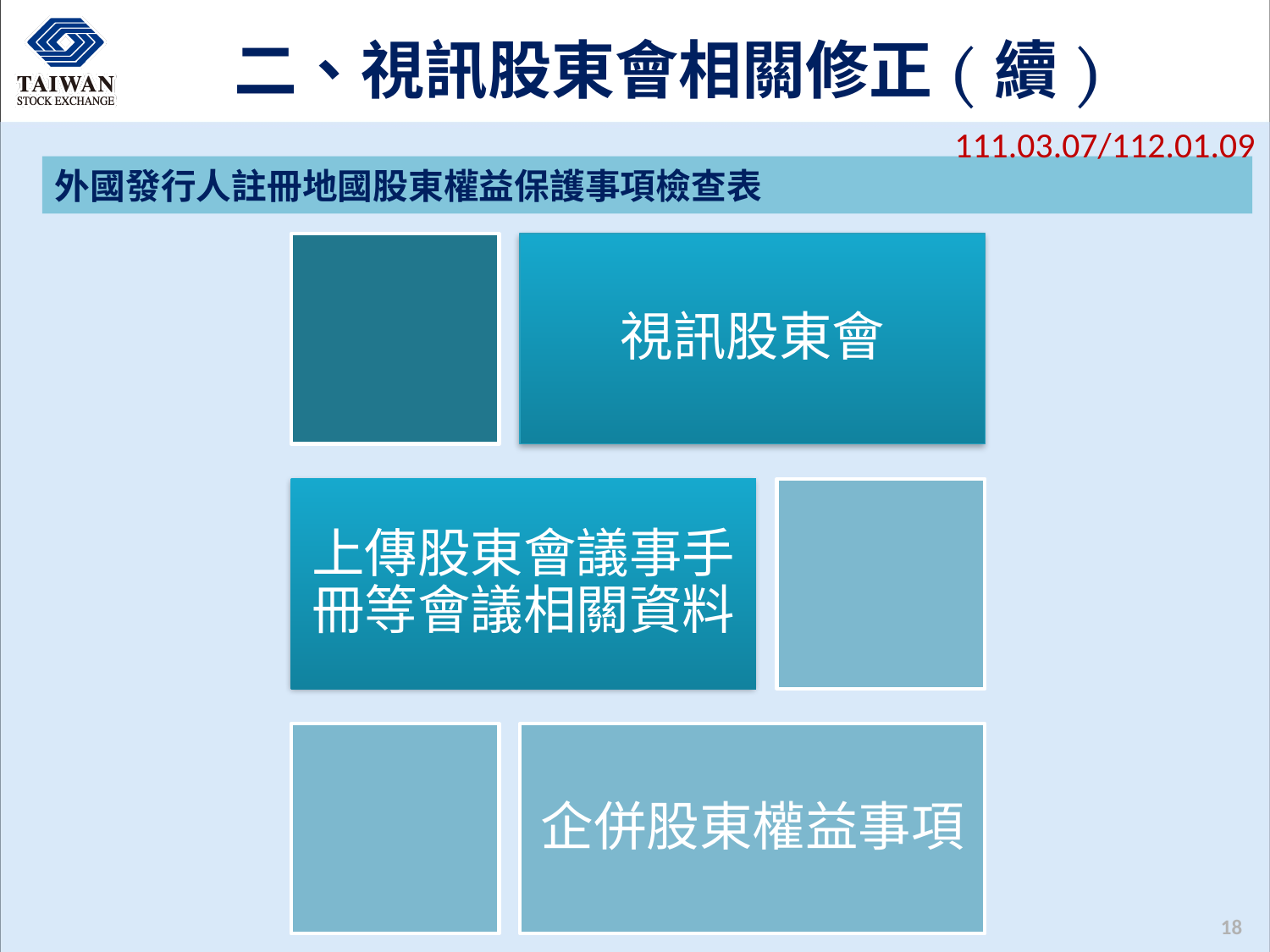

# 二、視訊股東會相關修正(續)
111.03.07/112.01.09
外國發行人註冊地國股東權益保護事項檢查表
視訊股東會
上傳股東會議事手冊等會議相關資料
企併股東權益事項
18